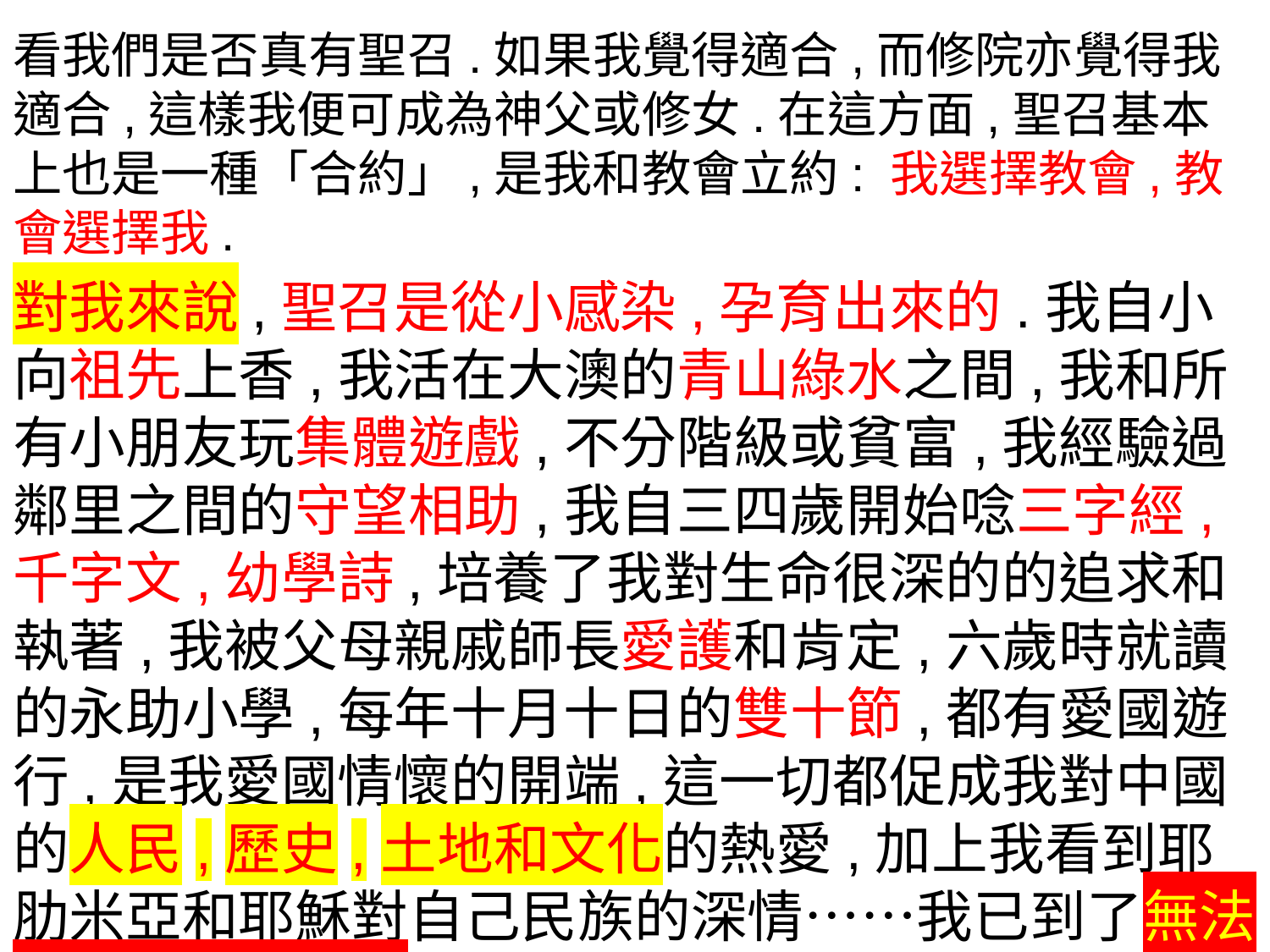

看我們是否真有聖召.如果我覺得適合,而修院亦覺得我適合,這樣我便可成為神父或修女.在這方面,聖召基本上也是一種「合約」,是我和教會立約: 我選擇教會,教會選擇我.
對我來說,聖召是從小感染,孕育出來的.我自小向祖先上香,我活在大澳的青山綠水之間,我和所有小朋友玩集體遊戲,不分階級或貧富,我經驗過鄰里之間的守望相助,我自三四歲開始唸三字經,千字文,幼學詩,培養了我對生命很深的的追求和執著,我被父母親戚師長愛護和肯定,六歲時就讀的永助小學,每年十月十日的雙十節,都有愛國遊行,是我愛國情懷的開端,這一切都促成我對中國的人民,歷史,土地和文化的熱愛,加上我看到耶肋米亞和耶穌對自己民族的深情……我已到了無法逃離天主手掌心的地步.